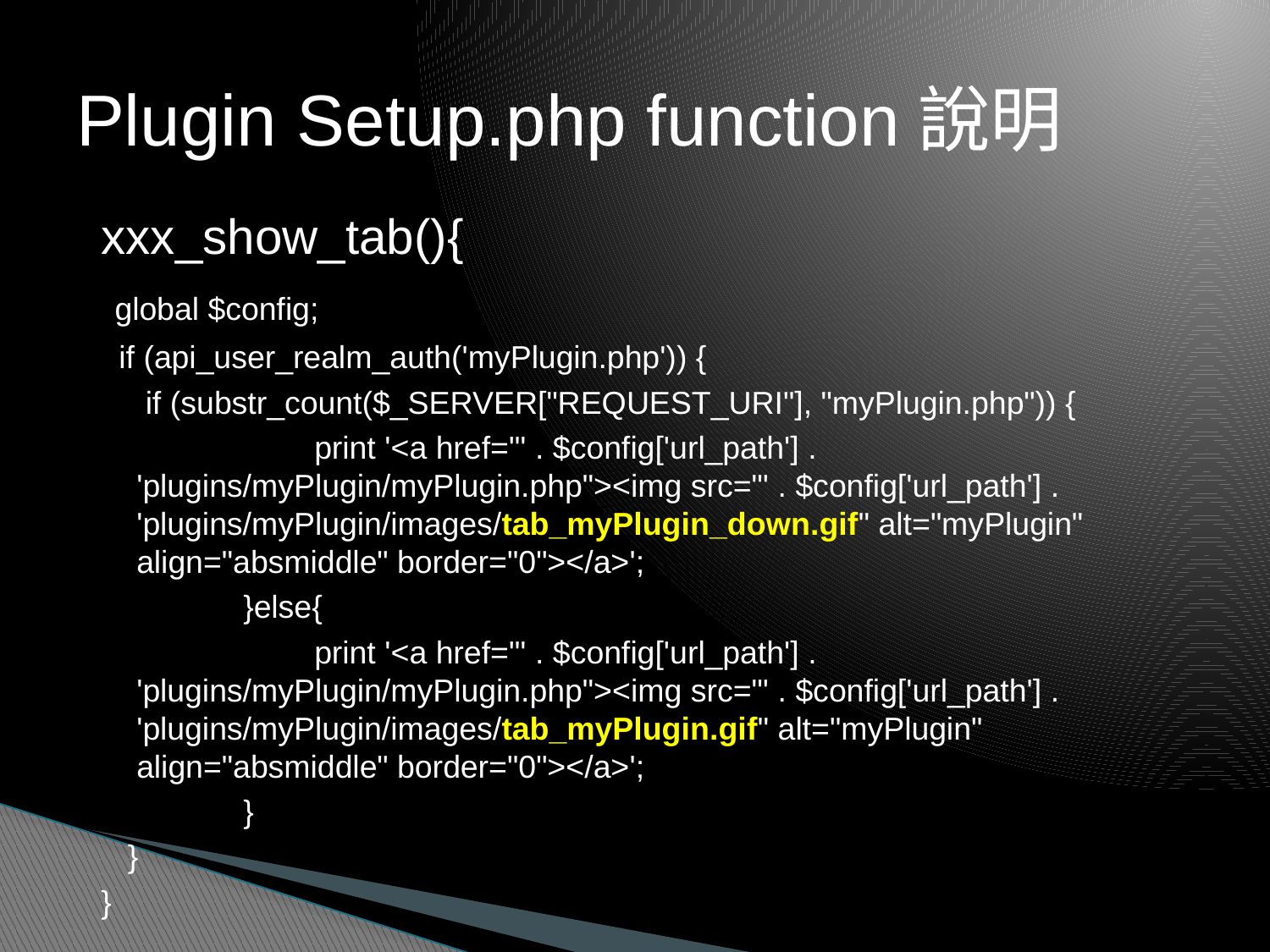

# Plugin Setup.php function說明
xxx_show_tab(){
 global $config;
  if (api_user_realm_auth('myPlugin.php')) {
     if (substr_count($_SERVER["REQUEST_URI"], "myPlugin.php")) {
                        print '<a href="' . $config['url_path'] . 'plugins/myPlugin/myPlugin.php"><img src="' . $config['url_path'] . 'plugins/myPlugin/images/tab_myPlugin_down.gif" alt="myPlugin" align="absmiddle" border="0"></a>';
                }else{
                        print '<a href="' . $config['url_path'] . 'plugins/myPlugin/myPlugin.php"><img src="' . $config['url_path'] . 'plugins/myPlugin/images/tab_myPlugin.gif" alt="myPlugin" align="absmiddle" border="0"></a>';
                }
   }
}